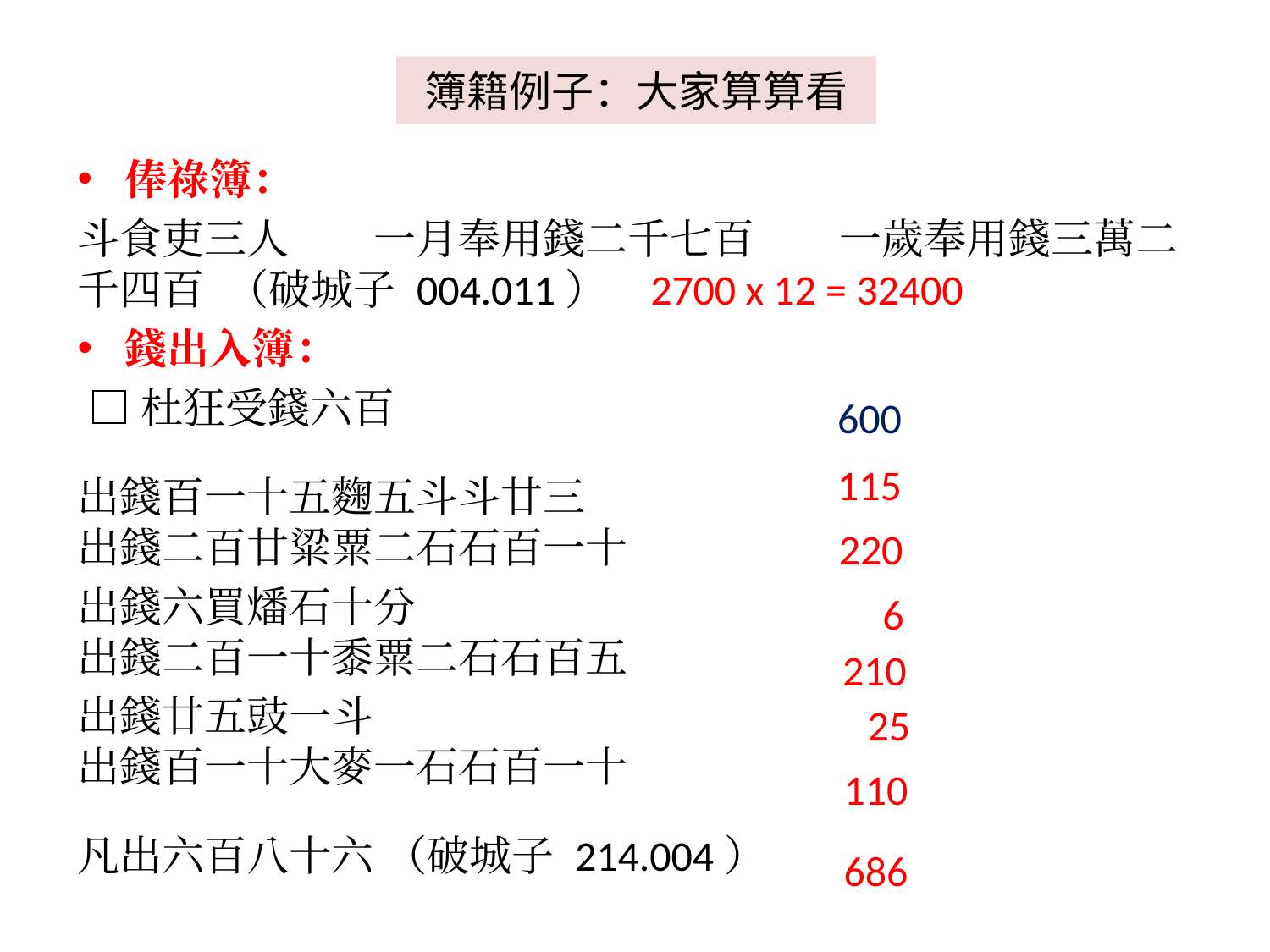

# 簿籍例子：大家算算看
俸祿簿：
斗食吏三人　　一月奉用錢二千七百　　一歲奉用錢三萬二千四百  （破城子 004.011）
錢出入簿：
 □杜狂受錢六百

出錢百一十五麴五斗斗廿三
出錢二百廿粱粟二石石百一十
出錢六買燔石十分
出錢二百一十黍粟二石石百五
出錢廿五豉一斗
出錢百一十大麥一石石百一十

凡出六百八十六 （破城子 214.004）
2700 x 12 = 32400
600
115
220
6
210
25
110
686